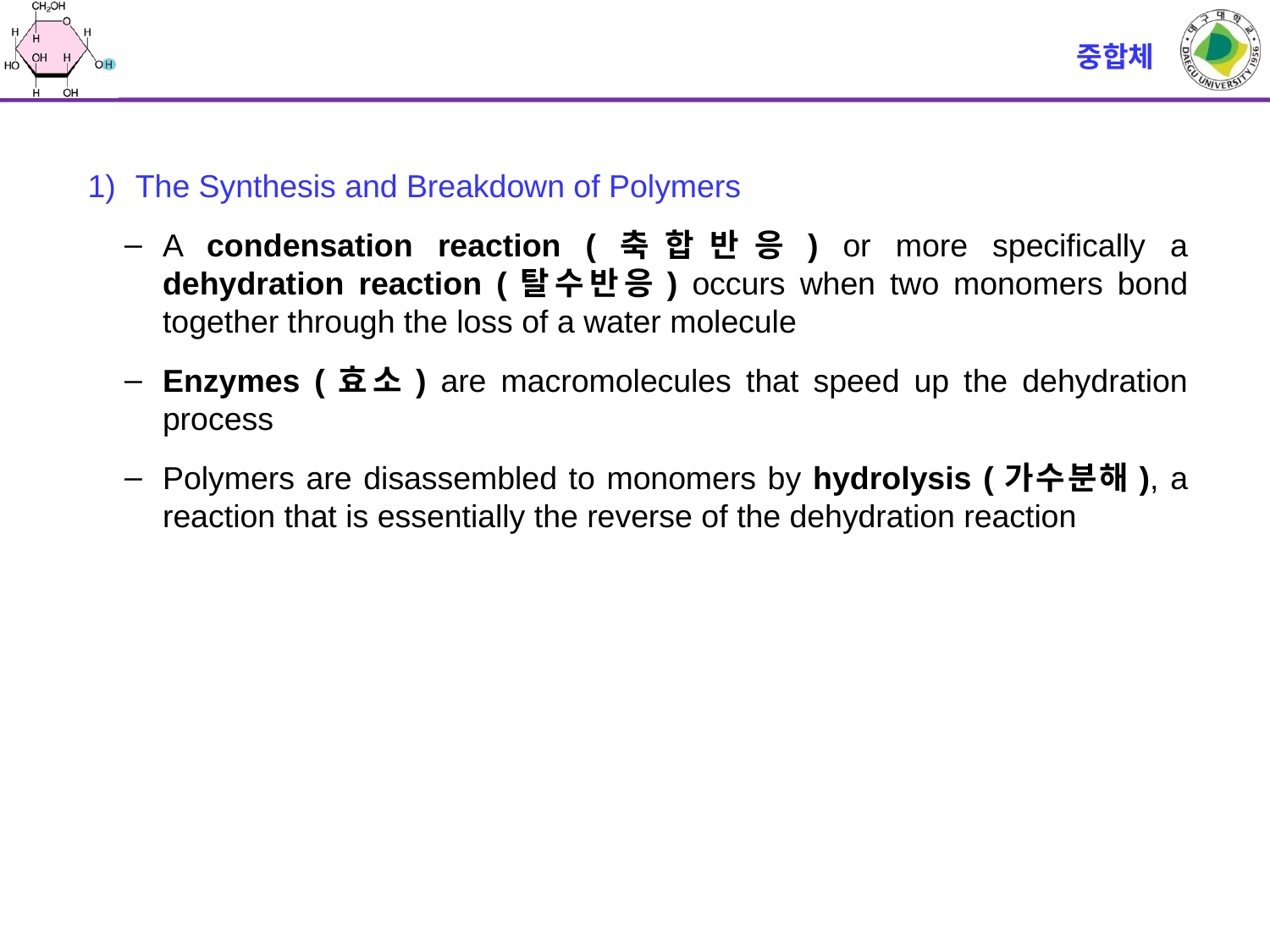

# 중합체
The Synthesis and Breakdown of Polymers
A condensation reaction (축합반응) or more specifically a dehydration reaction (탈수반응) occurs when two monomers bond together through the loss of a water molecule
Enzymes (효소) are macromolecules that speed up the dehydration process
Polymers are disassembled to monomers by hydrolysis (가수분해), a reaction that is essentially the reverse of the dehydration reaction